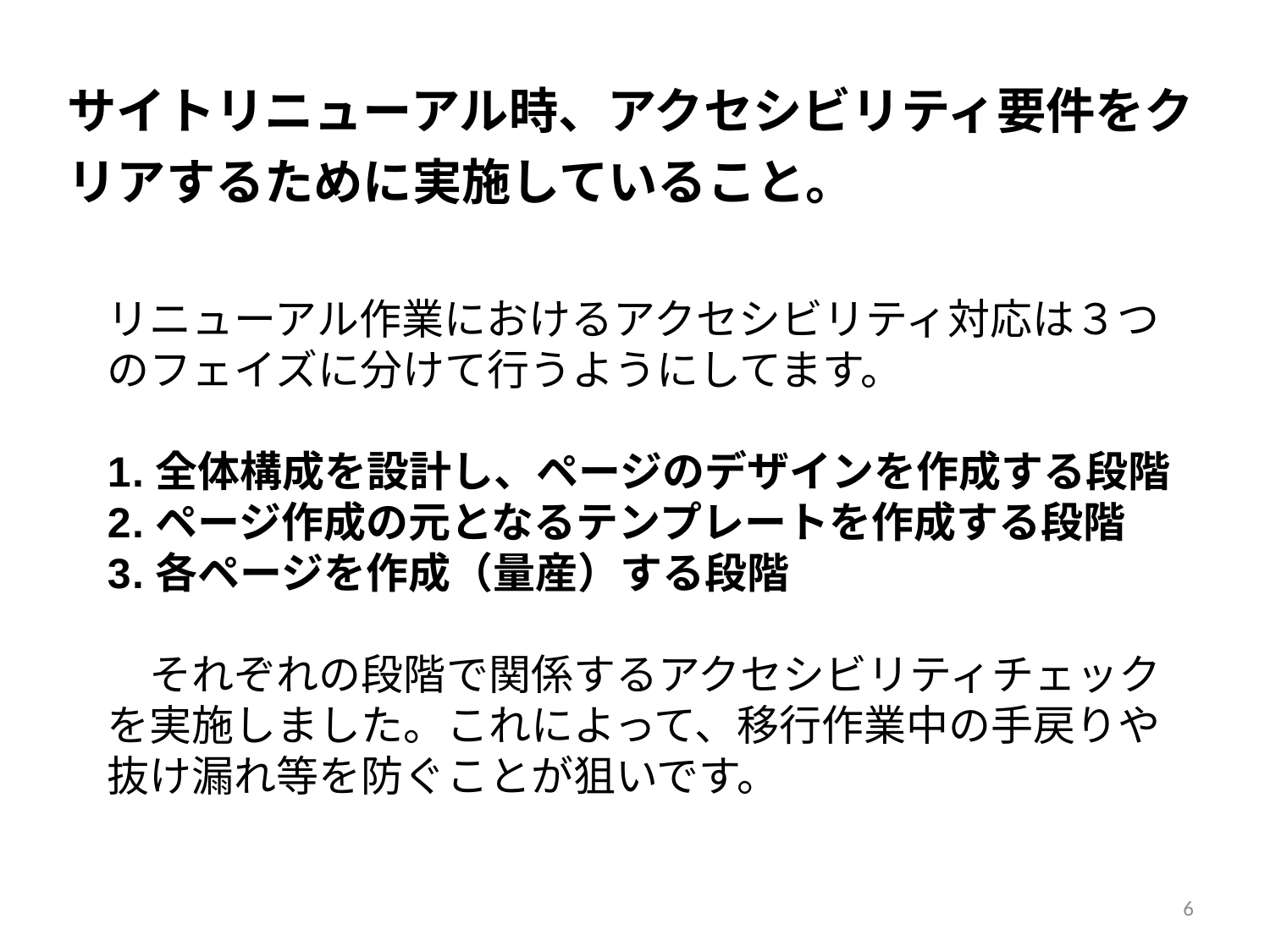

サイトリニューアル時、アクセシビリティ要件をクリアするために実施していること。
リニューアル作業におけるアクセシビリティ対応は３つのフェイズに分けて行うようにしてます。

全体構成を設計し、ページのデザインを作成する段階
ページ作成の元となるテンプレートを作成する段階
各ページを作成（量産）する段階

　それぞれの段階で関係するアクセシビリティチェックを実施しました。これによって、移行作業中の手戻りや抜け漏れ等を防ぐことが狙いです。
6